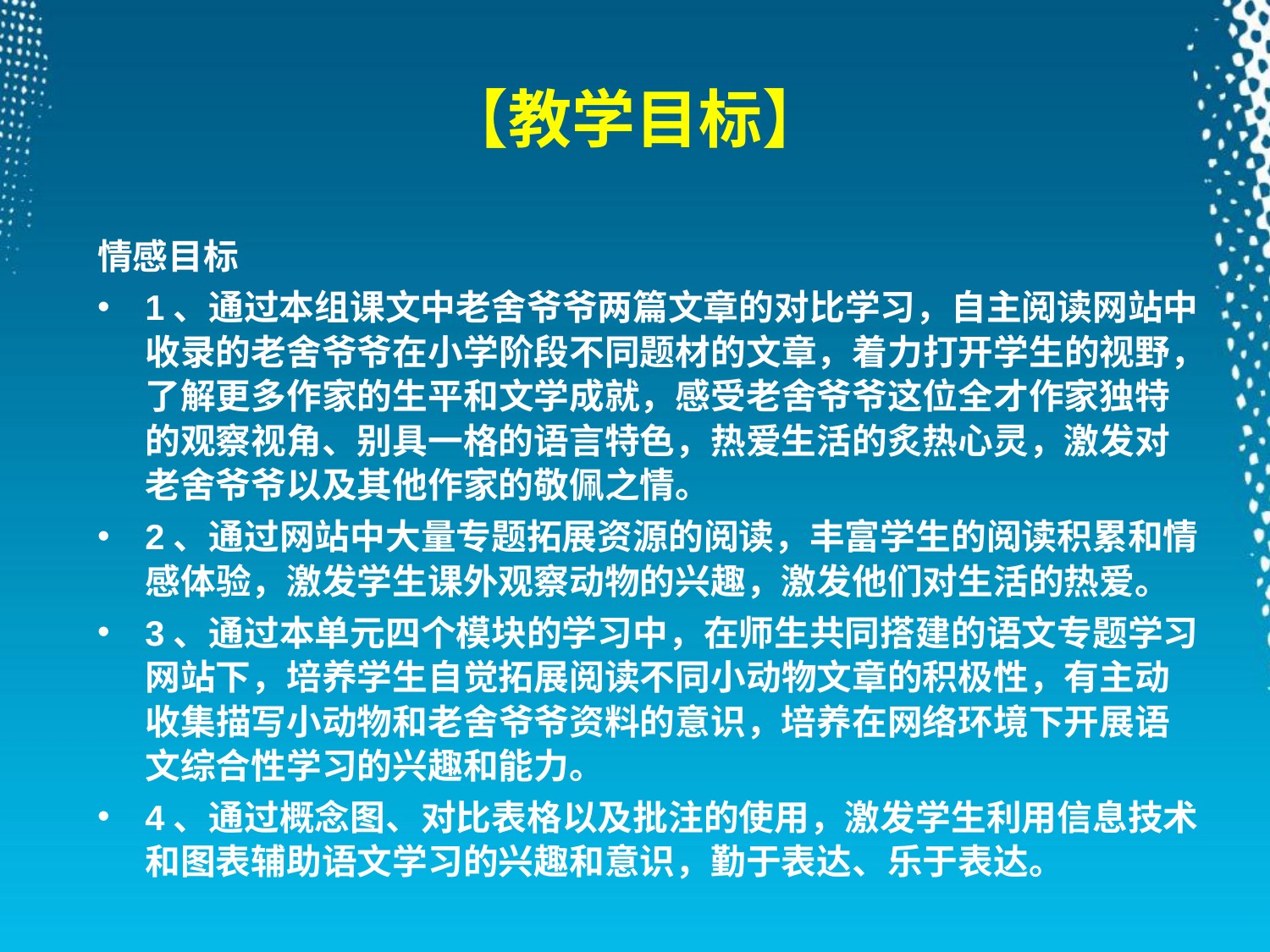

# 【教学目标】
情感目标
1、通过本组课文中老舍爷爷两篇文章的对比学习，自主阅读网站中收录的老舍爷爷在小学阶段不同题材的文章，着力打开学生的视野，了解更多作家的生平和文学成就，感受老舍爷爷这位全才作家独特的观察视角、别具一格的语言特色，热爱生活的炙热心灵，激发对老舍爷爷以及其他作家的敬佩之情。
2、通过网站中大量专题拓展资源的阅读，丰富学生的阅读积累和情感体验，激发学生课外观察动物的兴趣，激发他们对生活的热爱。
3、通过本单元四个模块的学习中，在师生共同搭建的语文专题学习网站下，培养学生自觉拓展阅读不同小动物文章的积极性，有主动收集描写小动物和老舍爷爷资料的意识，培养在网络环境下开展语文综合性学习的兴趣和能力。
4、通过概念图、对比表格以及批注的使用，激发学生利用信息技术和图表辅助语文学习的兴趣和意识，勤于表达、乐于表达。